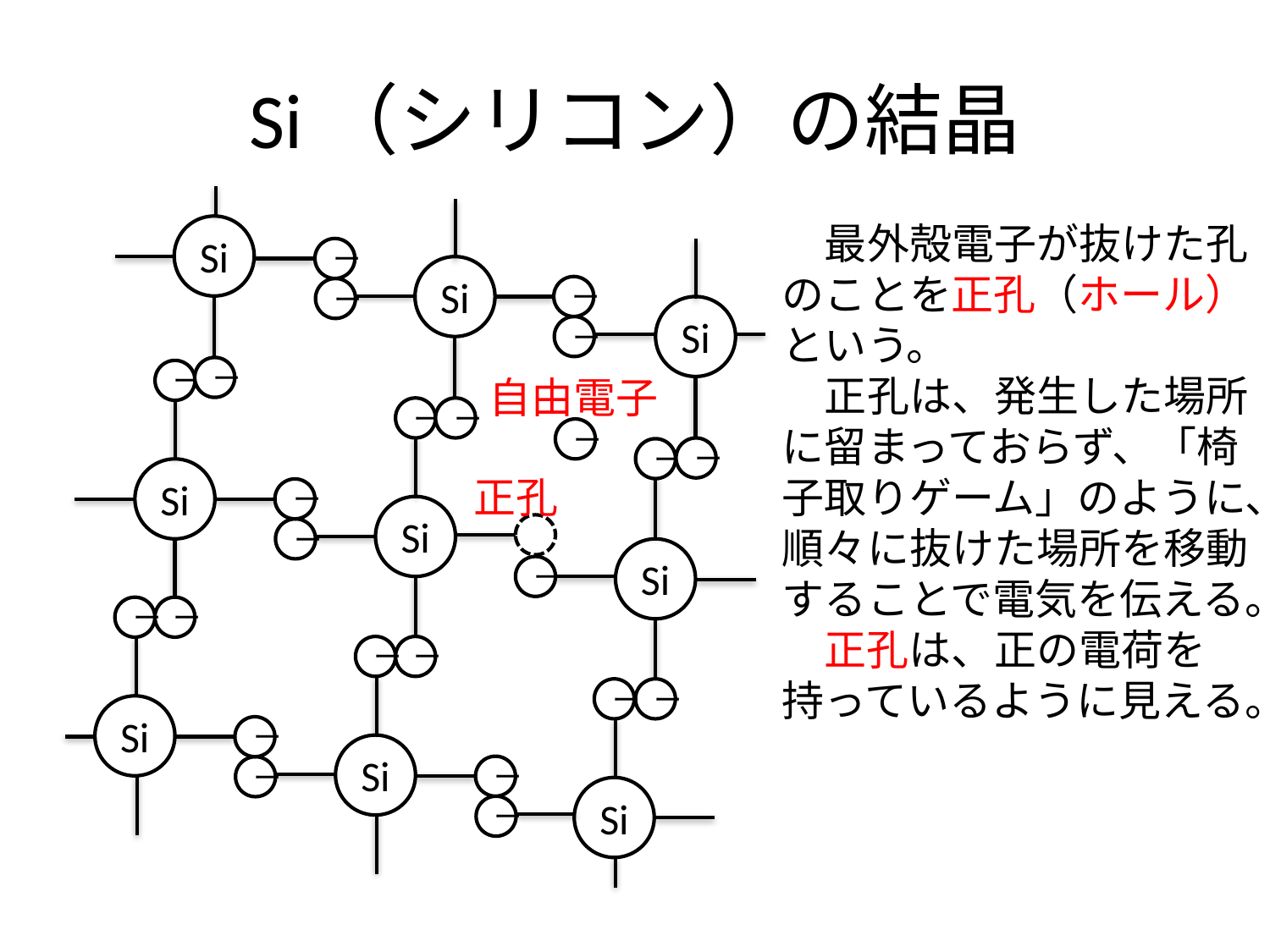

# Si（シリコン）の結晶
　最外殻電子が抜けた孔のことを正孔（ホール）という。
　正孔は、発生した場所に留まっておらず、「椅子取りゲーム」のように、順々に抜けた場所を移動することで電気を伝える。
　正孔は、正の電荷を持っているように見える。

Si
ー
Si
ー
ー
Si
ー
ー
ー
自由電子
ー
ー
ー
ー
ー
Si
正孔
ー
Si

ー
Si
ー
ー
ー
ー
ー
ー
ー
Si
ー
Si
ー
ー
Si
ー